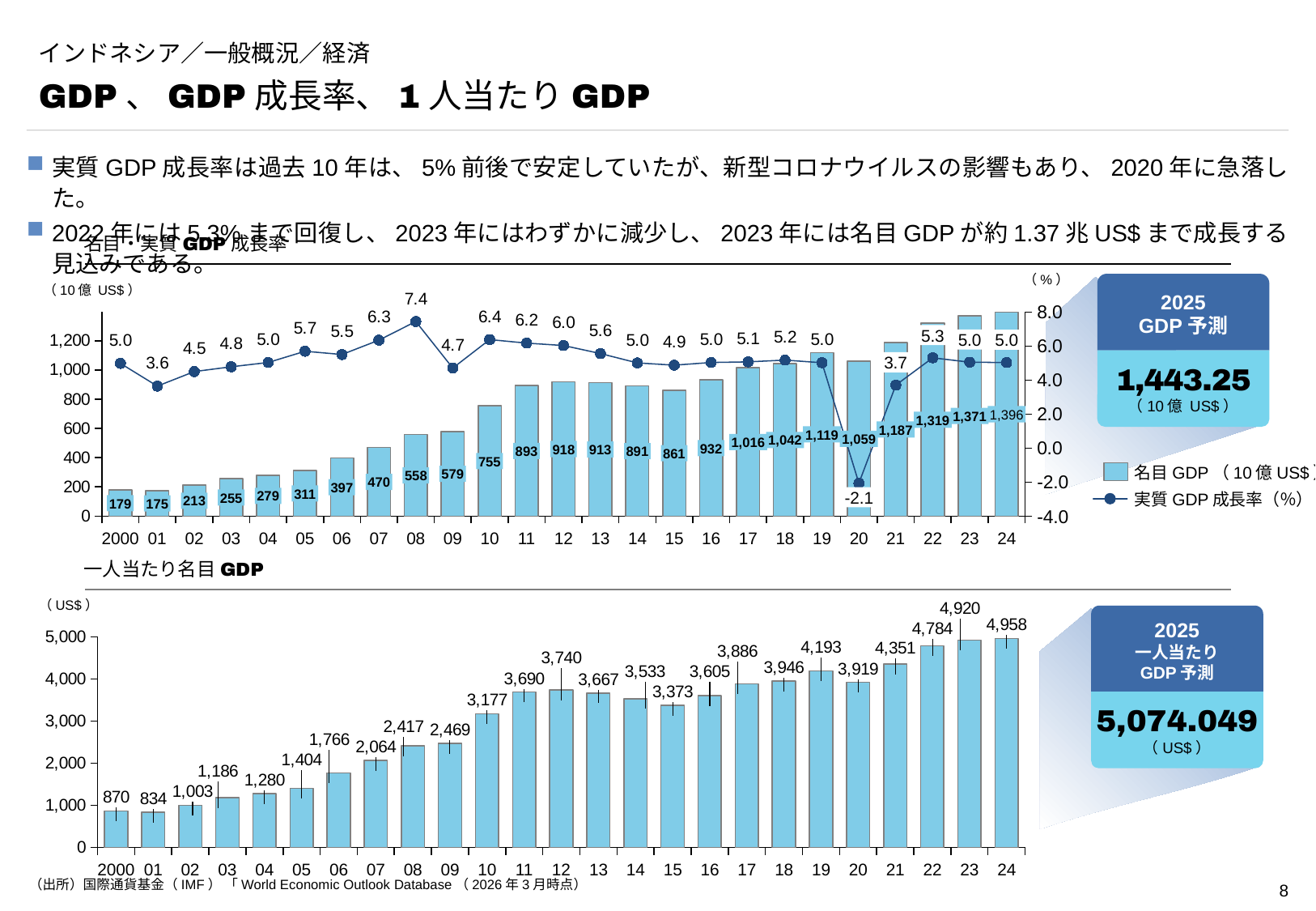

# インドネシア／一般概況／経済
GDP、GDP成長率、1人当たりGDP
実質GDP成長率は過去10年は、5%前後で安定していたが、新型コロナウイルスの影響もあり、2020年に急落した。
2022年には5.3%まで回復し、2023年にはわずかに減少し、2023年には名目GDPが約1.37兆US$まで成長する見込みである。
名目・実質GDP成長率

### Chart

| Category |  |  |
|---|---|---|
（%）
2025
GDP予測

（10億 US$）
5.3
5.0
5.0
1,443.25
（10億 US$）
3.7
1,396
1,371
1,319
1,187
1,119
1,059
1,042
1,016
932
918
913
893
891
861
755
名目GDP（10億US$）

579
558
470
397
311
-2.1
279
実質GDP成長率（％）
255
213

179
175
2000
01
02
03
04
05
06
07
08
09
10
11
12
13
14
15
16
17
18
19
20
21
22
23
24
一人当たり名目GDP

### Chart

| Category |  |
|---|---|
（US$）
2025
一人当たり
GDP予測

5,074.049
（US$）
2000
01
02
03
04
05
06
07
08
09
10
11
12
13
14
15
16
17
18
19
20
21
22
23
24
（出所）国際通貨基金（IMF） 「World Economic Outlook Database（2026年3月時点）